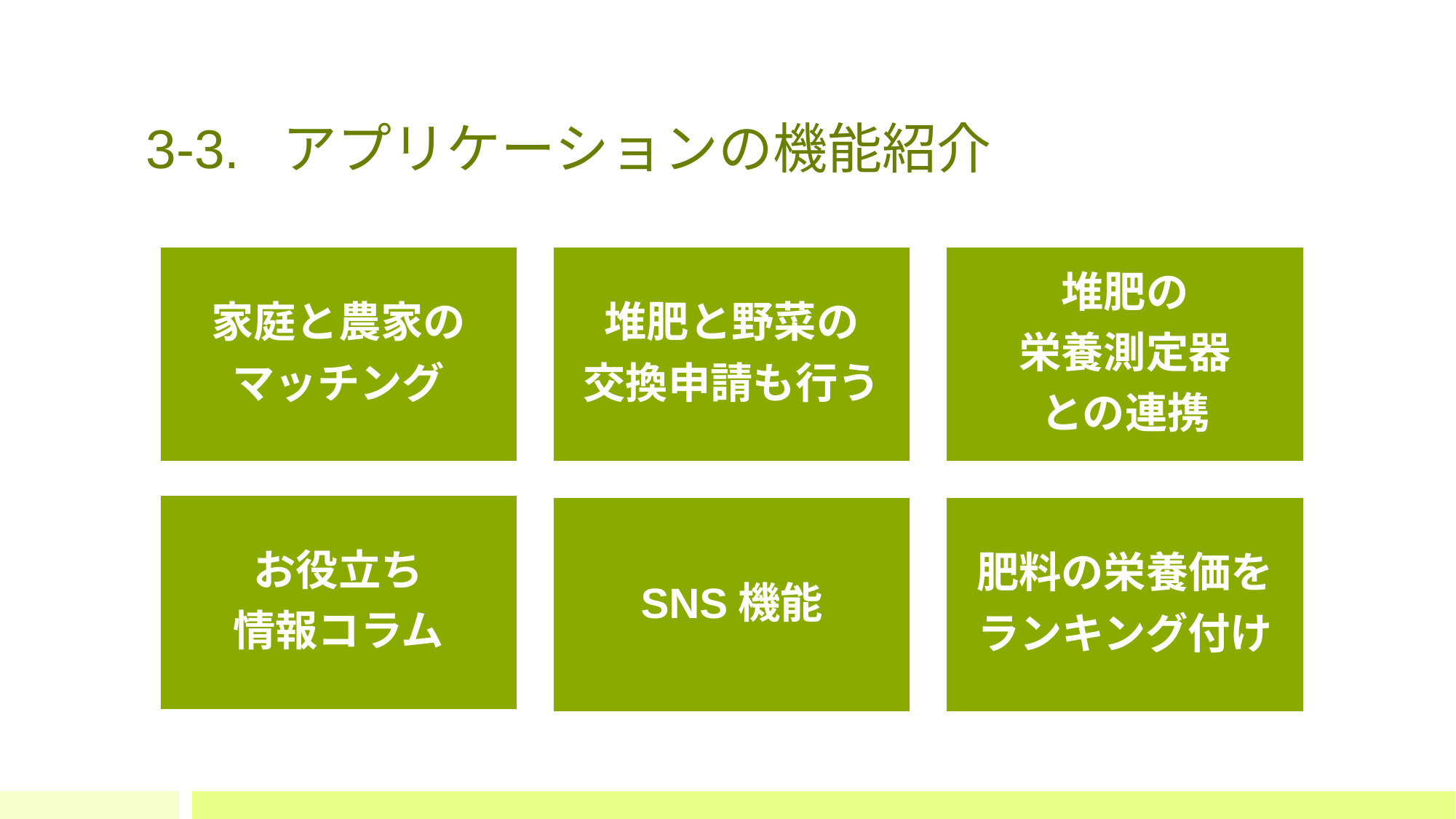

# 3-3.  アプリケーションの機能紹介
家庭と農家の
マッチング
堆肥と野菜の
交換申請も行う
堆肥の
栄養測定器
との連携
お役立ち
情報コラム
SNS機能
肥料の栄養価を
ランキング付け